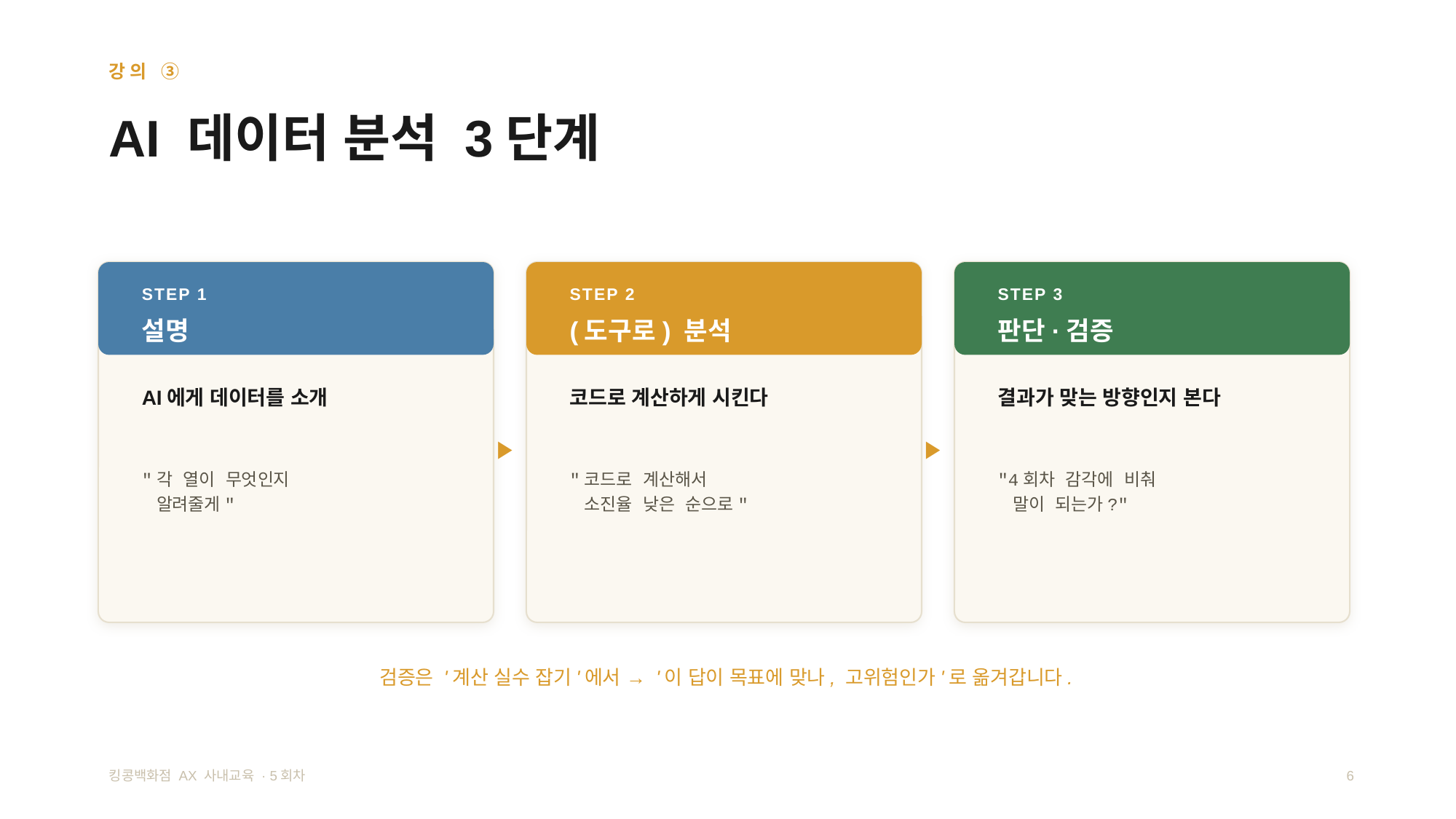

강의 ③
AI 데이터 분석 3단계

STEP 1
STEP 2
STEP 3
설명
(도구로) 분석
판단·검증
AI에게 데이터를 소개
코드로 계산하게 시킨다
결과가 맞는 방향인지 본다
▶
▶
"각 열이 무엇인지
 알려줄게"
"코드로 계산해서
 소진율 낮은 순으로"
"4회차 감각에 비춰
 말이 되는가?"
검증은 '계산 실수 잡기'에서 → '이 답이 목표에 맞나, 고위험인가'로 옮겨갑니다.
킹콩백화점 AX 사내교육 · 5회차
6